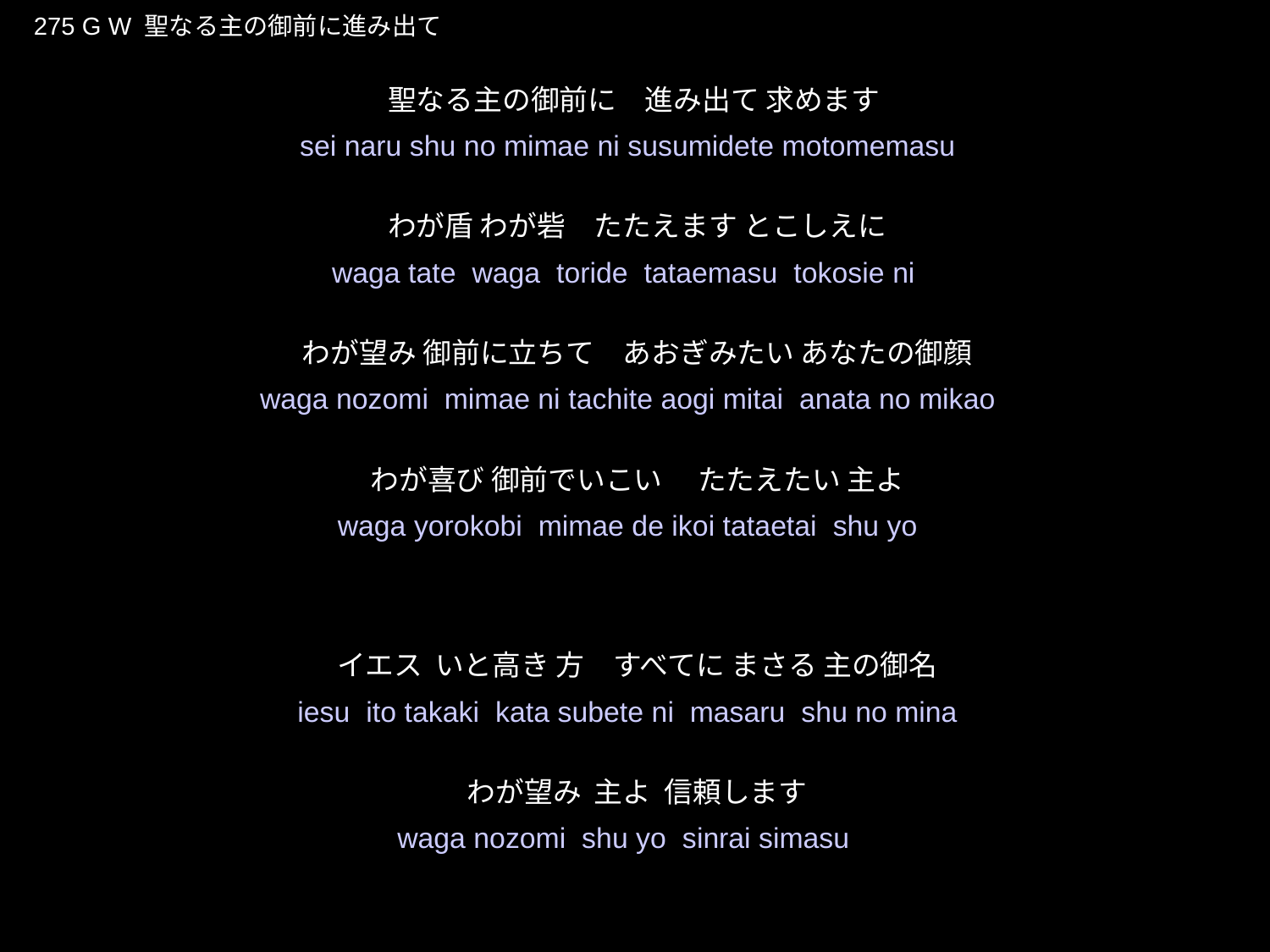

せいなるしゅのみまえにすすみでてもとめます
★W
275 G W 聖なる主の御前に進み出て
聖なる主の御前に　進み出て 求めます
わが盾 わが砦　たたえます とこしえに
わが望み 御前に立ちて　あおぎみたい あなたの御顔
わが喜び 御前でいこい 　たたえたい 主よ
イエス  いと高き 方　すべてに まさる 主の御名
わが望み  主よ  信頼します
★４
sei naru shu no mimae ni susumidete motomemasu
waga tate  waga  toride  tataemasu  tokosie ni
waga nozomi  mimae ni tachite aogi mitai  anata no mikao
waga yorokobi  mimae de ikoi tataetai  shu yo
iesu  ito takaki  kata subete ni  masaru  shu no mina
waga nozomi  shu yo  sinrai simasu